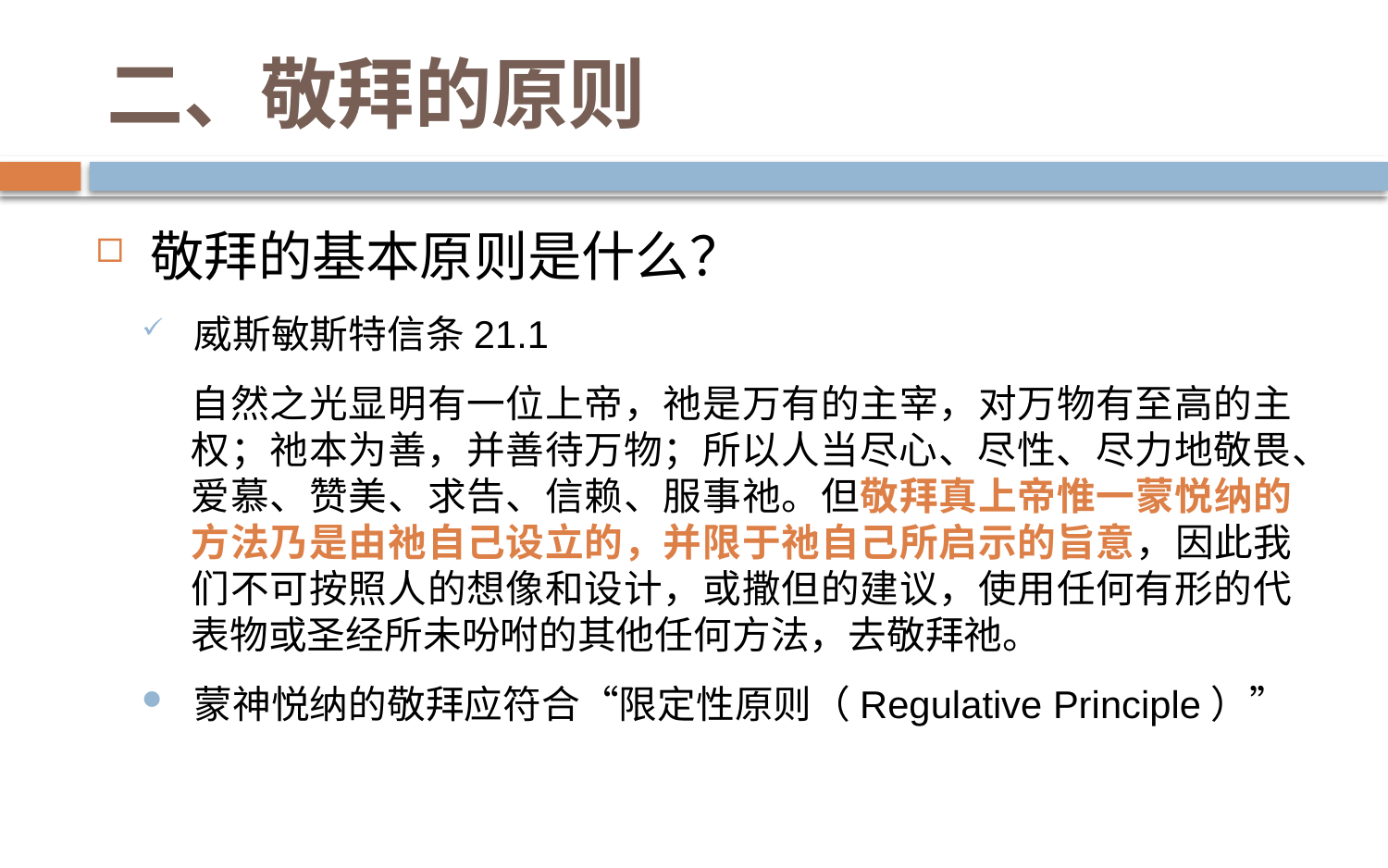

# 二、敬拜的原则
敬拜的基本原则是什么？
威斯敏斯特信条21.1
自然之光显明有一位上帝，祂是万有的主宰，对万物有至高的主权；祂本为善，并善待万物；所以人当尽心、尽性、尽力地敬畏、爱慕、赞美、求告、信赖、服事祂。但敬拜真上帝惟一蒙悦纳的方法乃是由祂自己设立的，并限于祂自己所启示的旨意，因此我们不可按照人的想像和设计，或撒但的建议，使用任何有形的代表物或圣经所未吩咐的其他任何方法，去敬拜祂。
蒙神悦纳的敬拜应符合“限定性原则（Regulative Principle）”